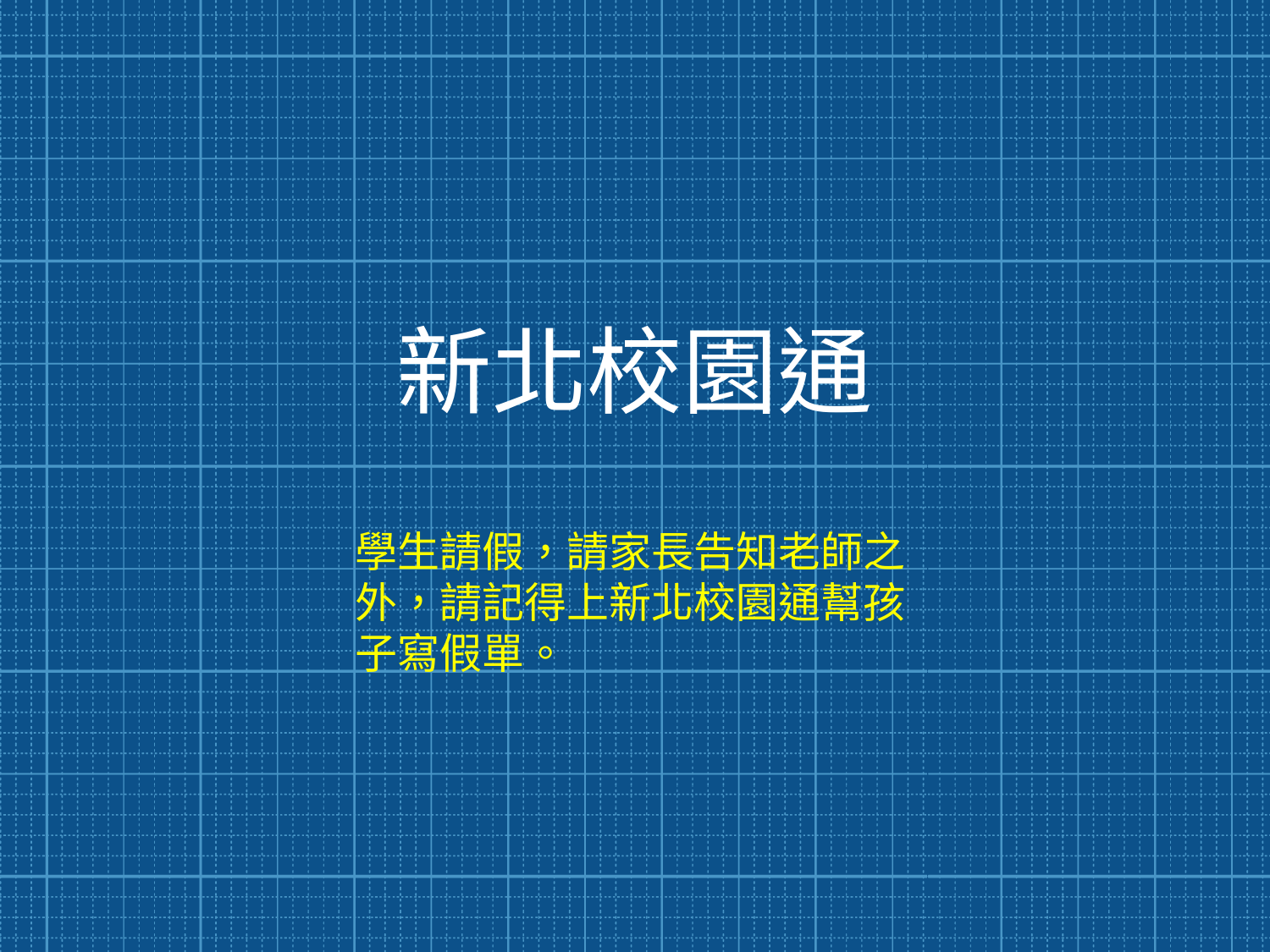

新北校園通
學生請假，請家長告知老師之外，請記得上新北校園通幫孩子寫假單。